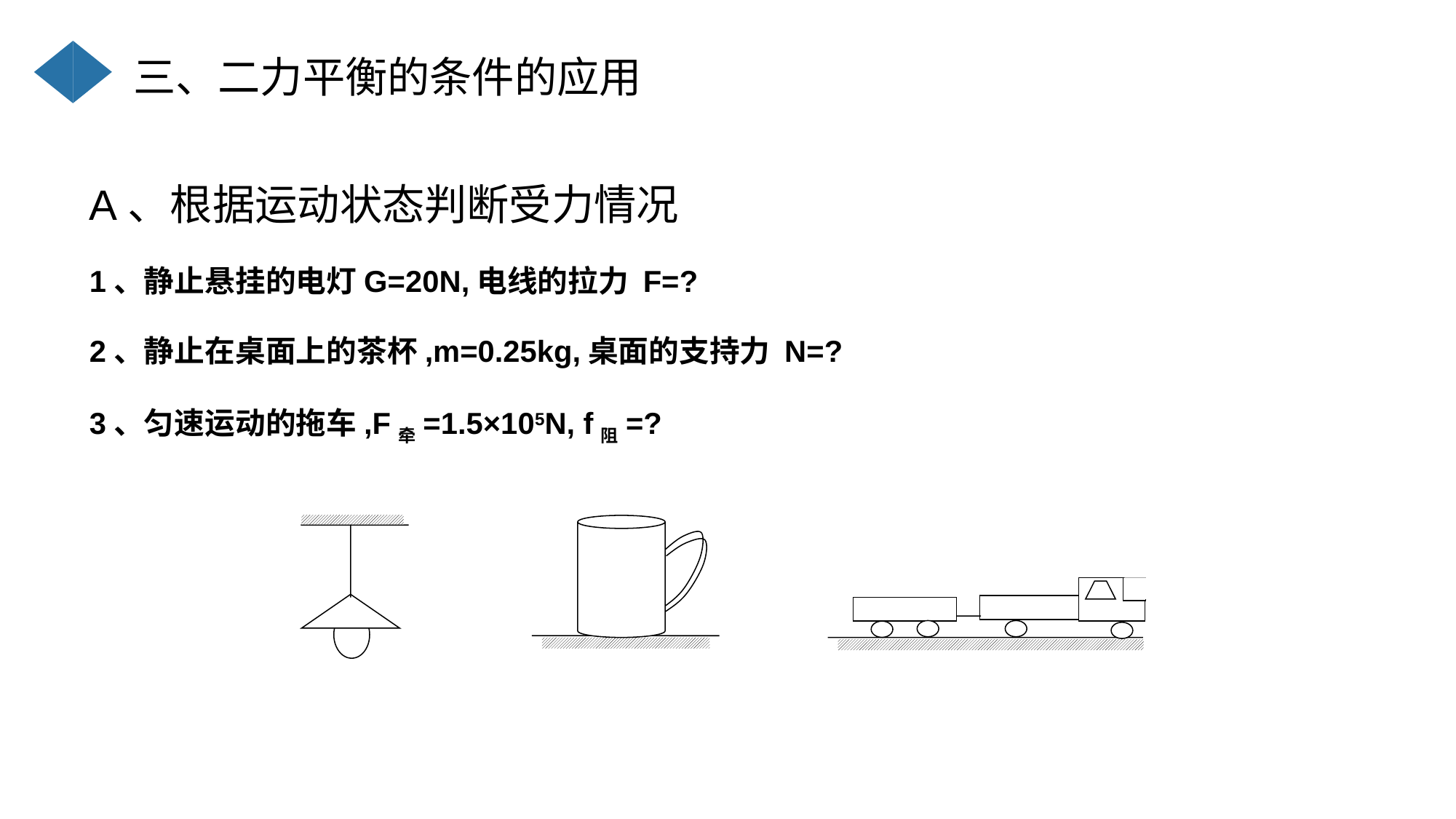

三、二力平衡的条件的应用
A、根据运动状态判断受力情况
1、静止悬挂的电灯G=20N,电线的拉力 F=?
2、静止在桌面上的茶杯,m=0.25kg,桌面的支持力 N=?
3、匀速运动的拖车,F牵=1.5×105N, f阻=?